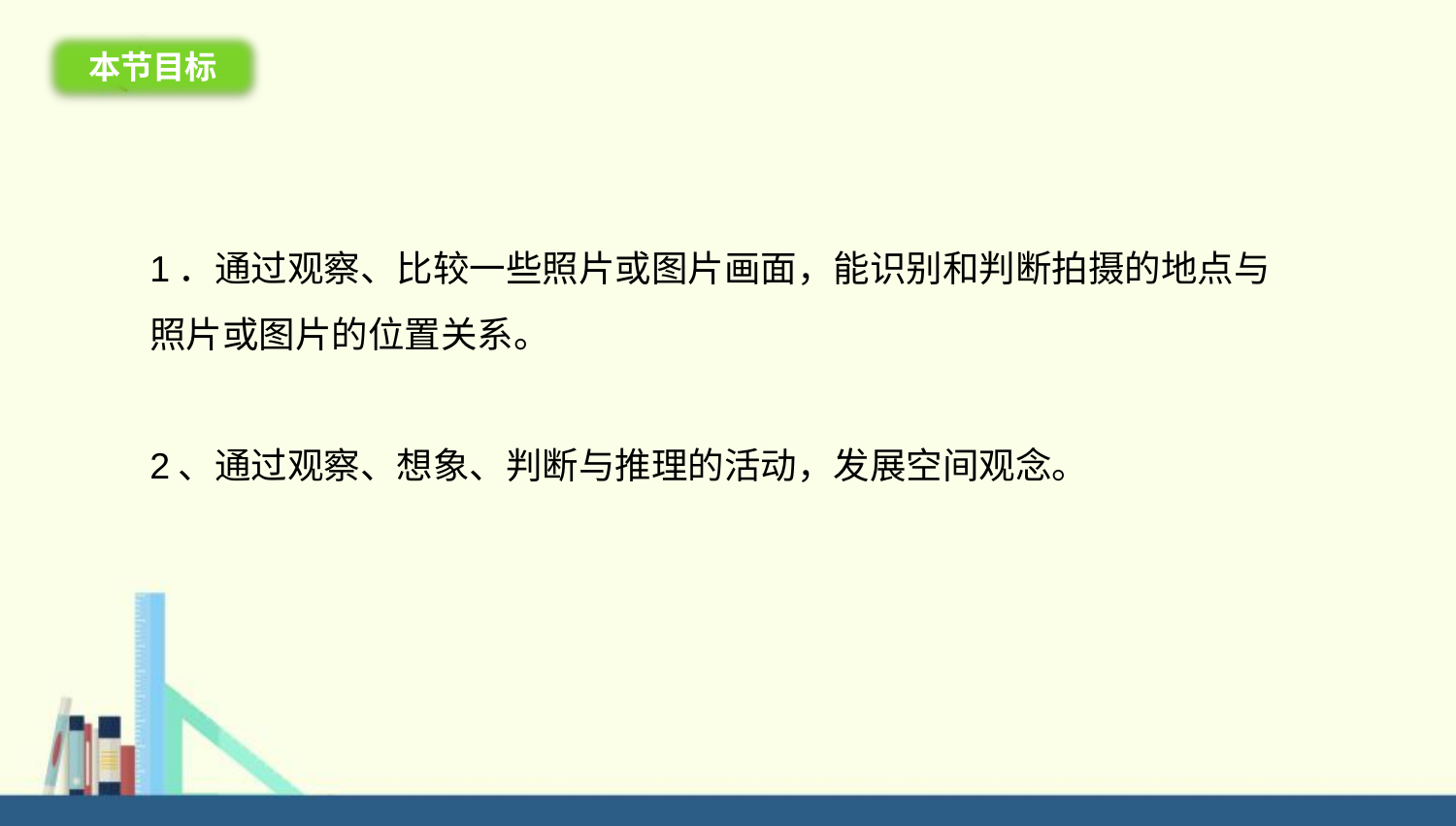

本节目标
1．通过观察、比较一些照片或图片画面，能识别和判断拍摄的地点与照片或图片的位置关系。

2、通过观察、想象、判断与推理的活动，发展空间观念。